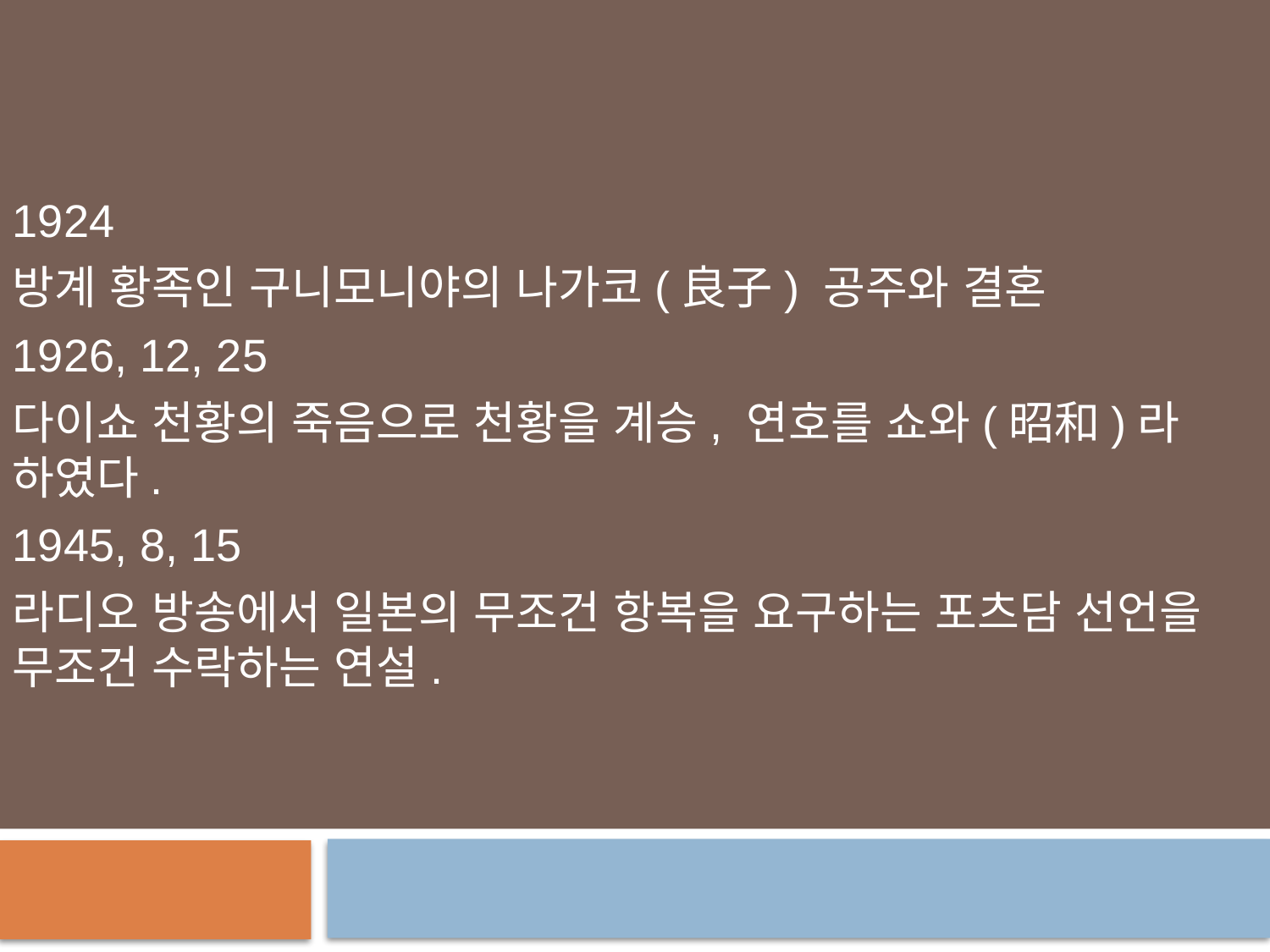

1924
방계 황족인 구니모니야의 나가코(良子) 공주와 결혼
1926, 12, 25
다이쇼 천황의 죽음으로 천황을 계승, 연호를 쇼와(昭和)라 하였다.
1945, 8, 15
라디오 방송에서 일본의 무조건 항복을 요구하는 포츠담 선언을 무조건 수락하는 연설.